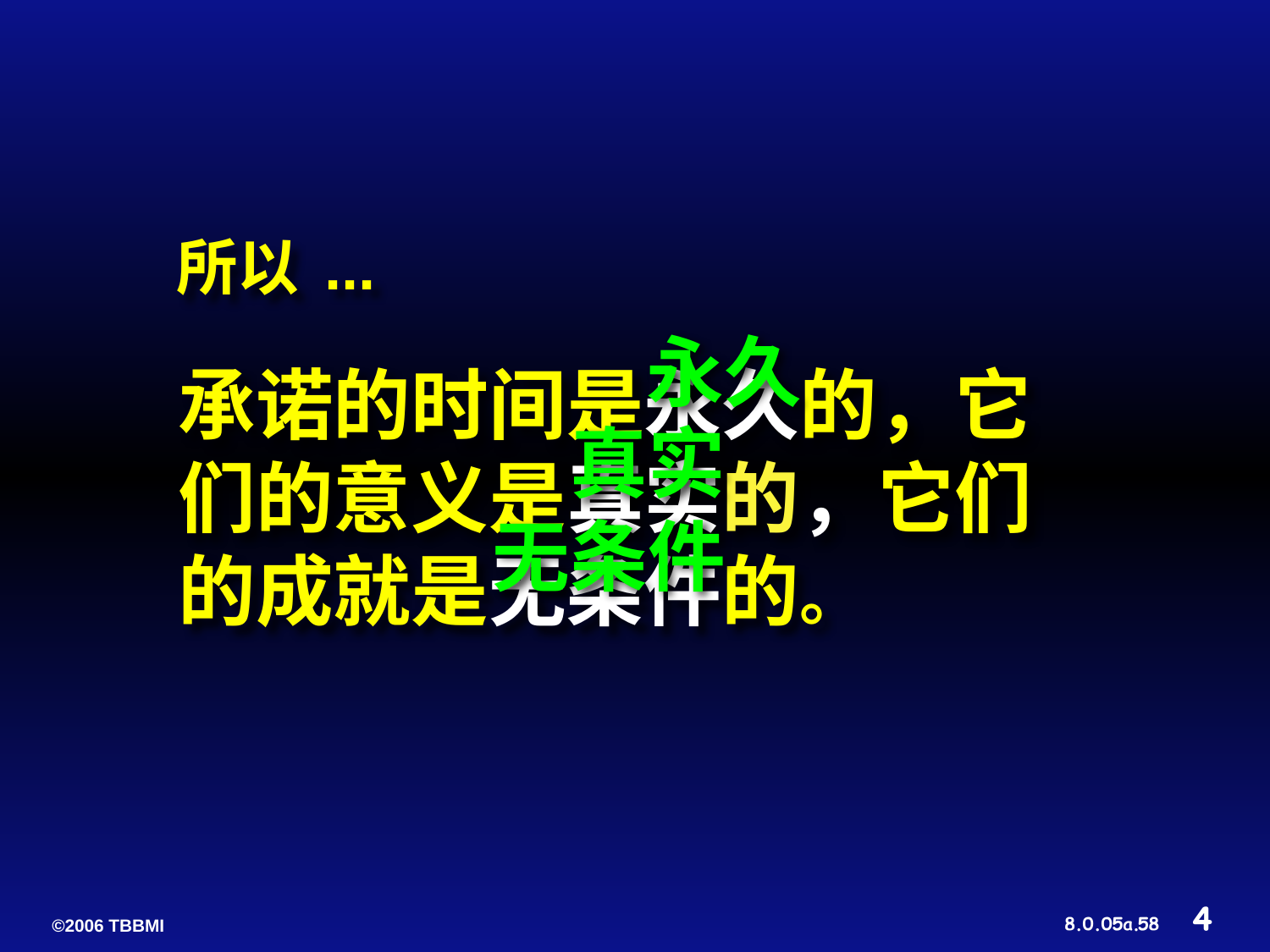

所以...

承诺的时间是永久的，它们的意义是真实的，它们的成就是无条件的。

永久

真实
无条件

4
8.0.05a.
58
©2006 TBBMI